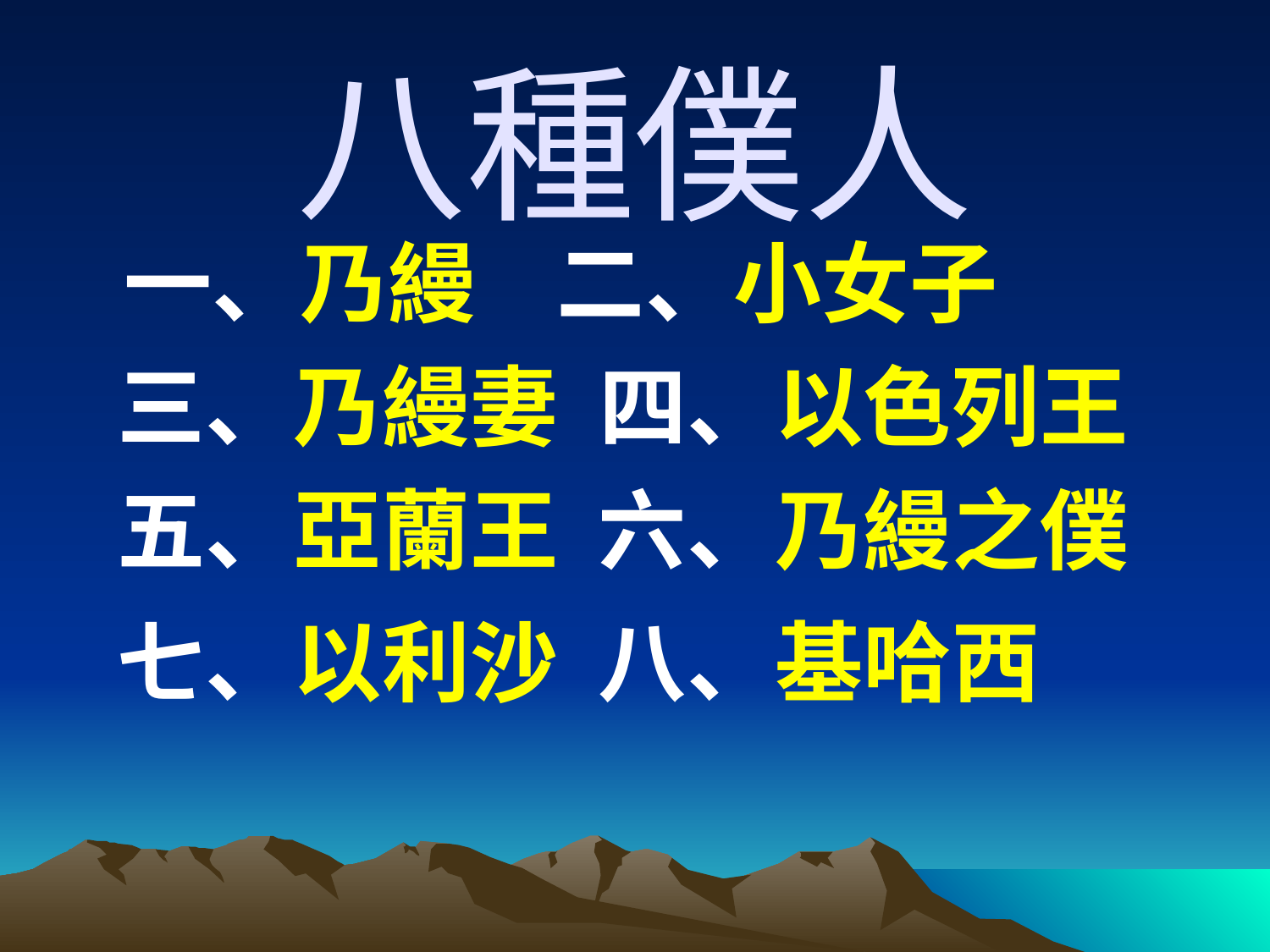

八種僕人
	一、乃縵    二、小女子
 三、乃縵妻  四、以色列王
 五、亞蘭王  六、乃縵之僕
 七、以利沙  八、基哈西